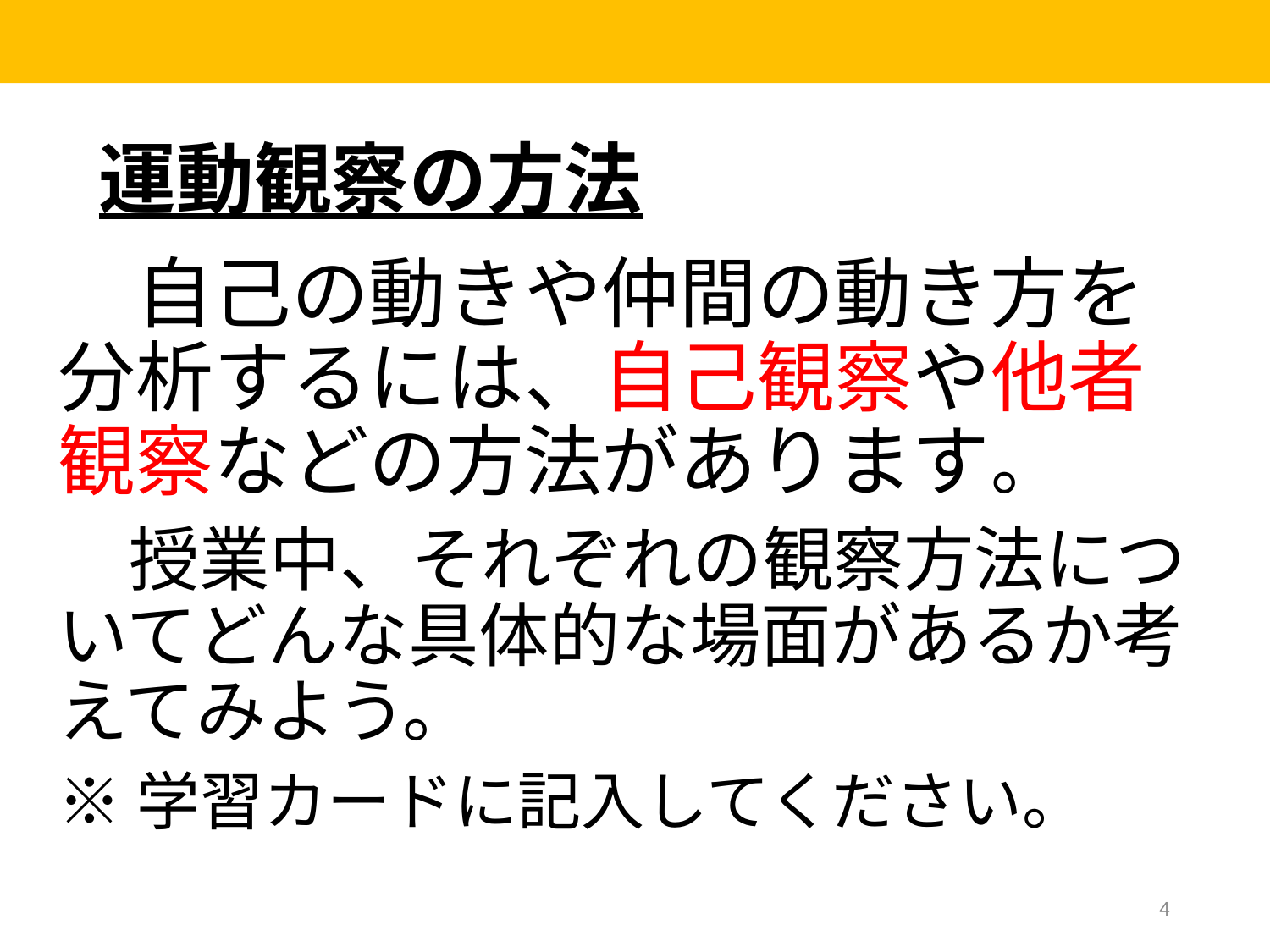

# 運動観察の方法

　自己の動きや仲間の動き方を分析するには、自己観察や他者観察などの方法があります。
　授業中、それぞれの観察方法についてどんな具体的な場面があるか考えてみよう。
※学習カードに記入してください。

4